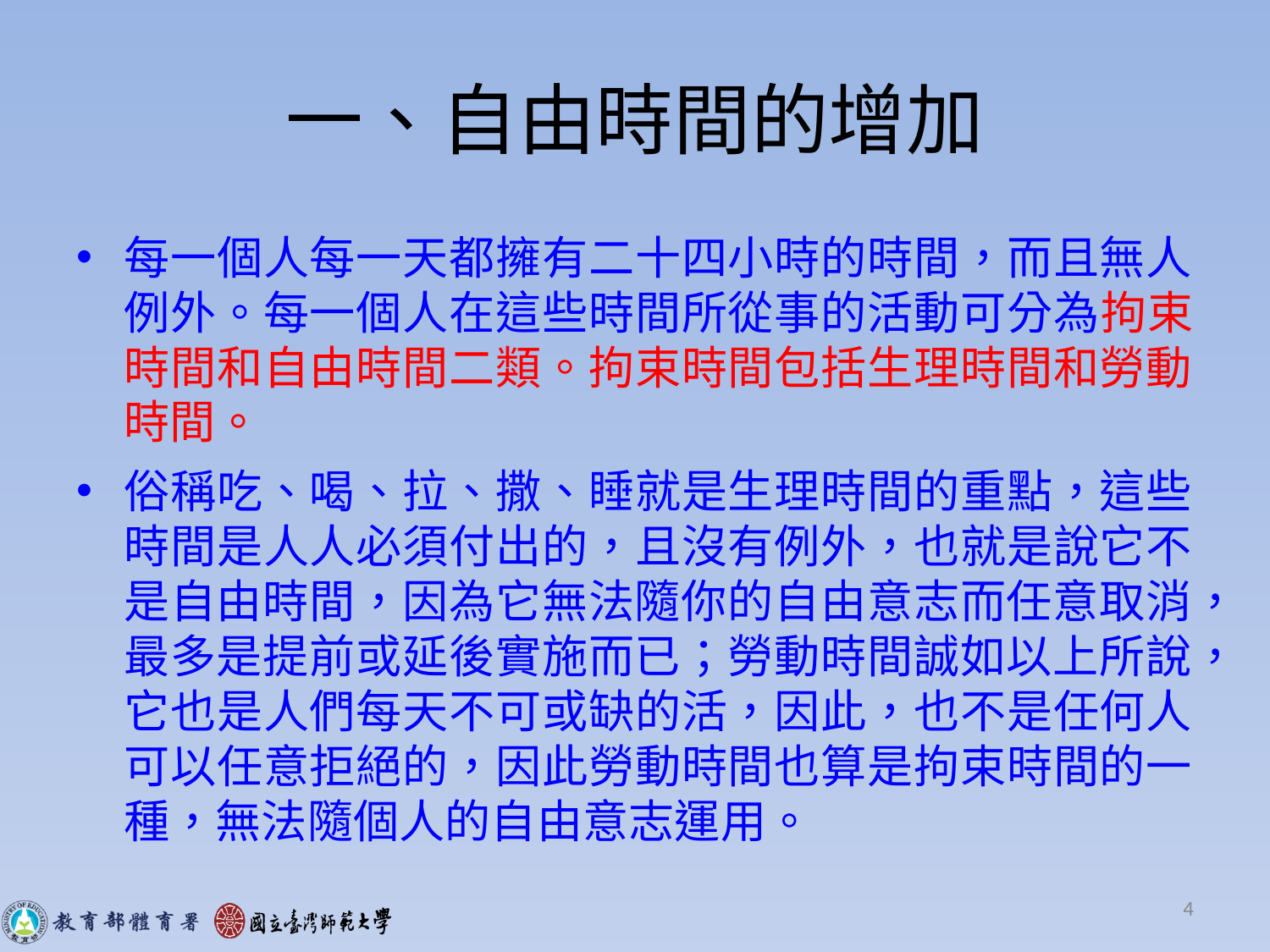

# 一、自由時間的增加
每一個人每一天都擁有二十四小時的時間，而且無人例外。每一個人在這些時間所從事的活動可分為拘束時間和自由時間二類。拘束時間包括生理時間和勞動時間。
俗稱吃、喝、拉、撒、睡就是生理時間的重點，這些時間是人人必須付出的，且沒有例外，也就是說它不是自由時間，因為它無法隨你的自由意志而任意取消，最多是提前或延後實施而已；勞動時間誠如以上所說，它也是人們每天不可或缺的活，因此，也不是任何人可以任意拒絕的，因此勞動時間也算是拘束時間的一種，無法隨個人的自由意志運用。
4